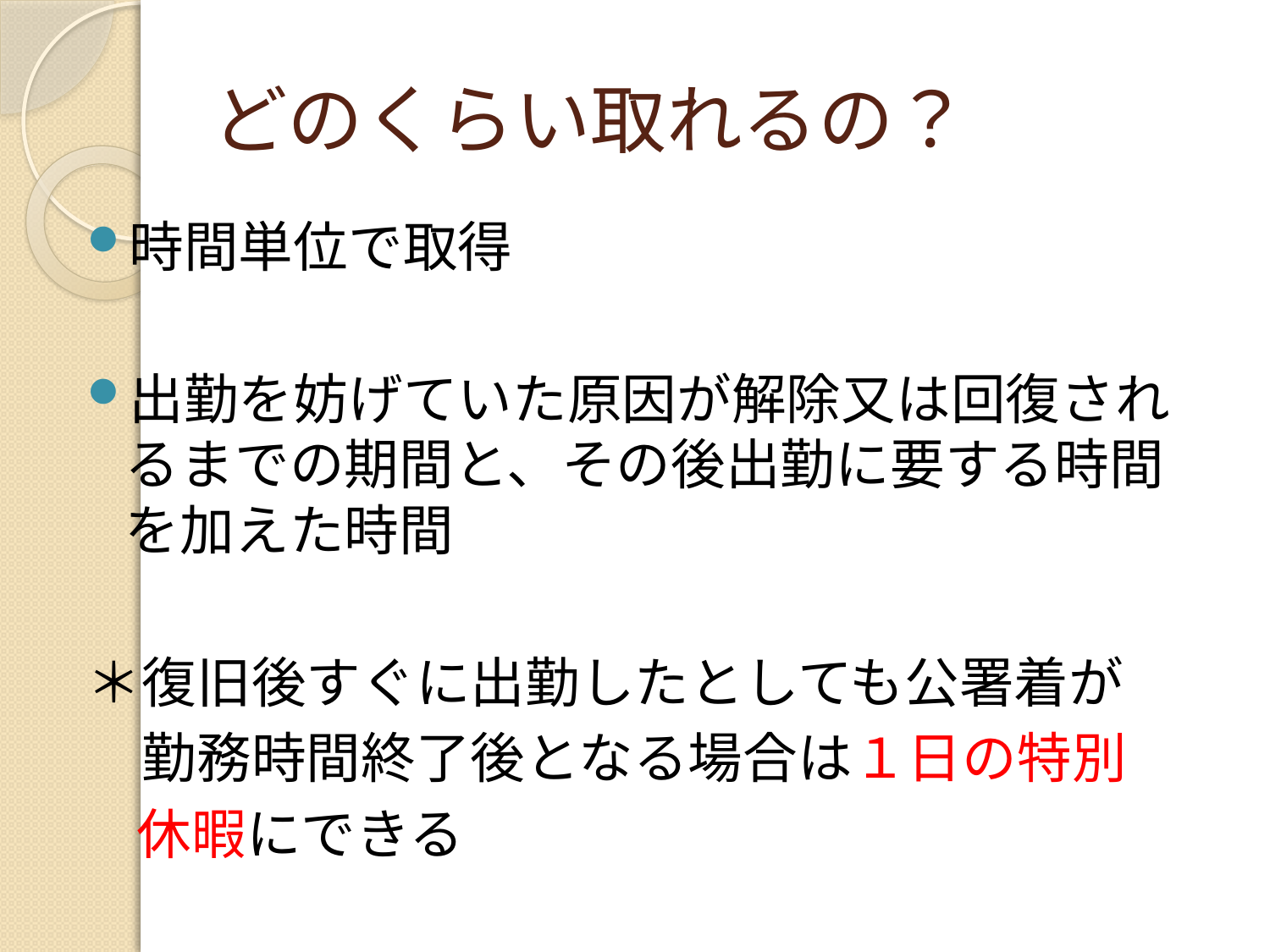

# どのくらい取れるの？
時間単位で取得

出勤を妨げていた原因が解除又は回復されるまでの期間と、その後出勤に要する時間を加えた時間

＊復旧後すぐに出勤したとしても公署着が
　勤務時間終了後となる場合は１日の特別
   休暇にできる